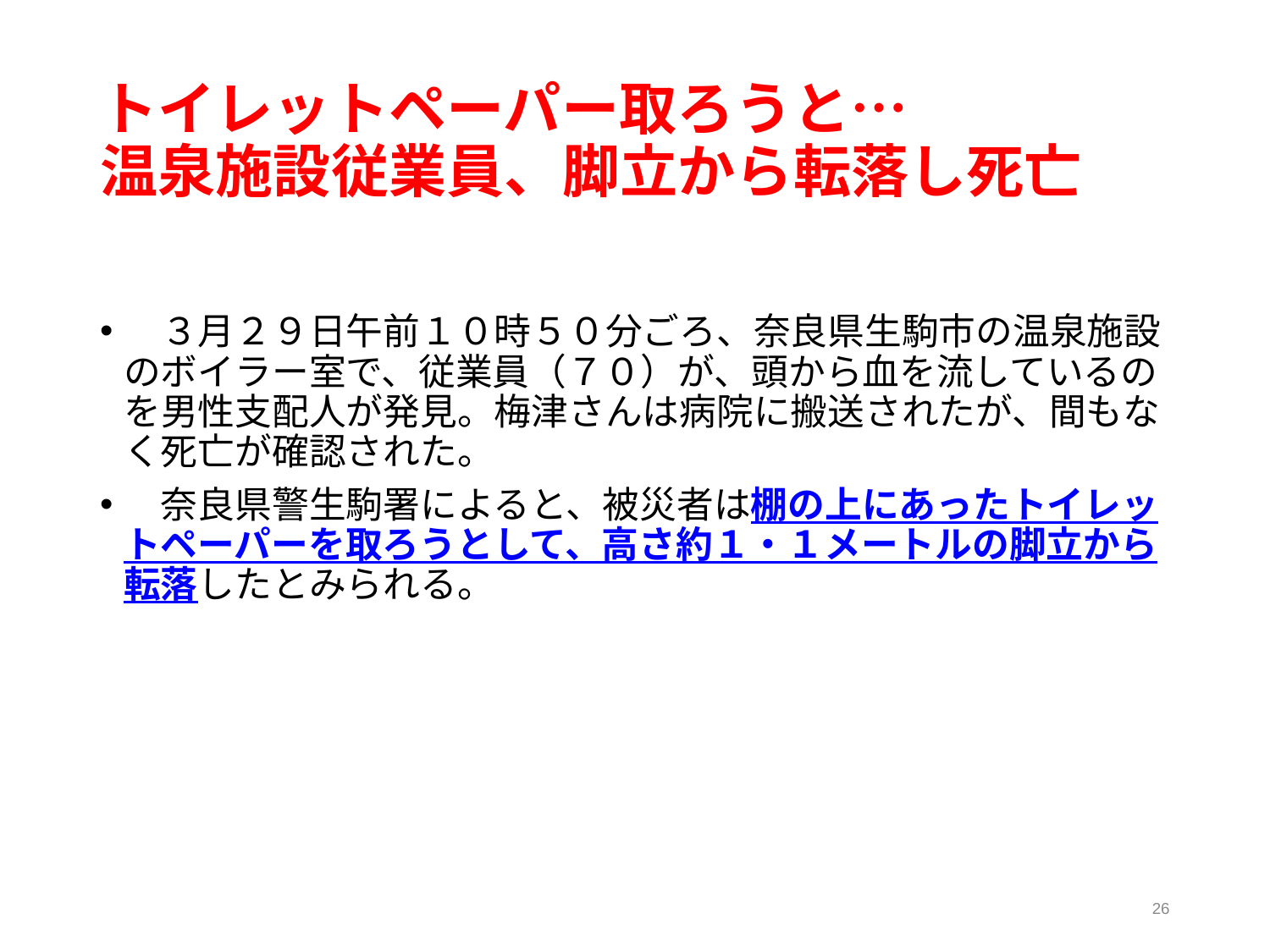

# トイレットペーパー取ろうと… 温泉施設従業員、脚立から転落し死亡

　３月２９日午前１０時５０分ごろ、奈良県生駒市の温泉施設のボイラー室で、従業員（７０）が、頭から血を流しているのを男性支配人が発見。梅津さんは病院に搬送されたが、間もなく死亡が確認された。
　奈良県警生駒署によると、被災者は棚の上にあったトイレットペーパーを取ろうとして、高さ約１・１メートルの脚立から転落したとみられる。

26